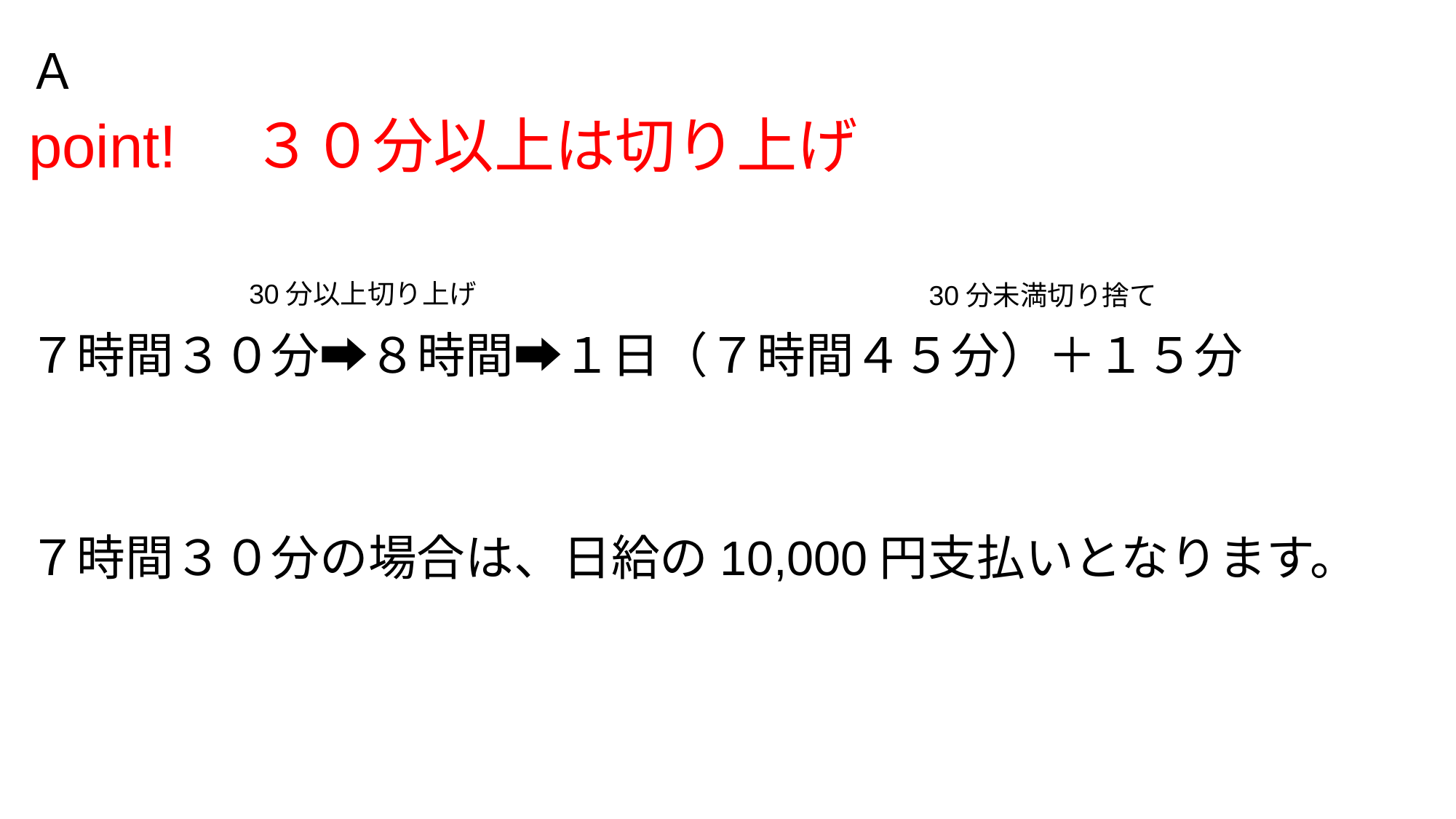

Ａ
point!　３０分以上は切り上げ

７時間３０分➡８時間➡１日（７時間４５分）＋１５分

７時間３０分の場合は、日給の10,000円支払いとなります。

30分以上切り上げ
30分未満切り捨て